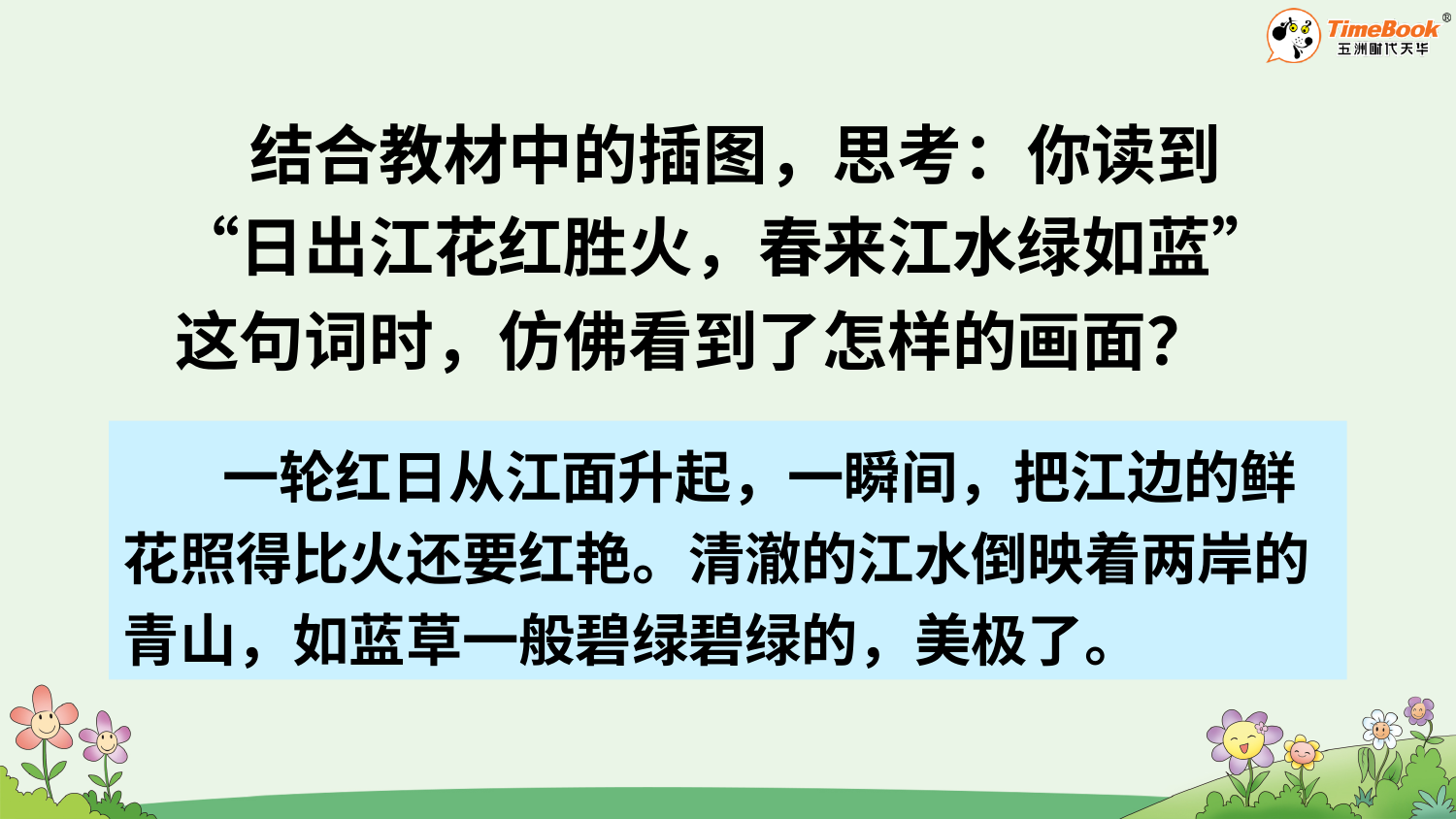

结合教材中的插图，思考：你读到“日出江花红胜火，春来江水绿如蓝”这句词时，仿佛看到了怎样的画面？
一轮红日从江面升起，一瞬间，把江边的鲜花照得比火还要红艳。清澈的江水倒映着两岸的青山，如蓝草一般碧绿碧绿的，美极了。